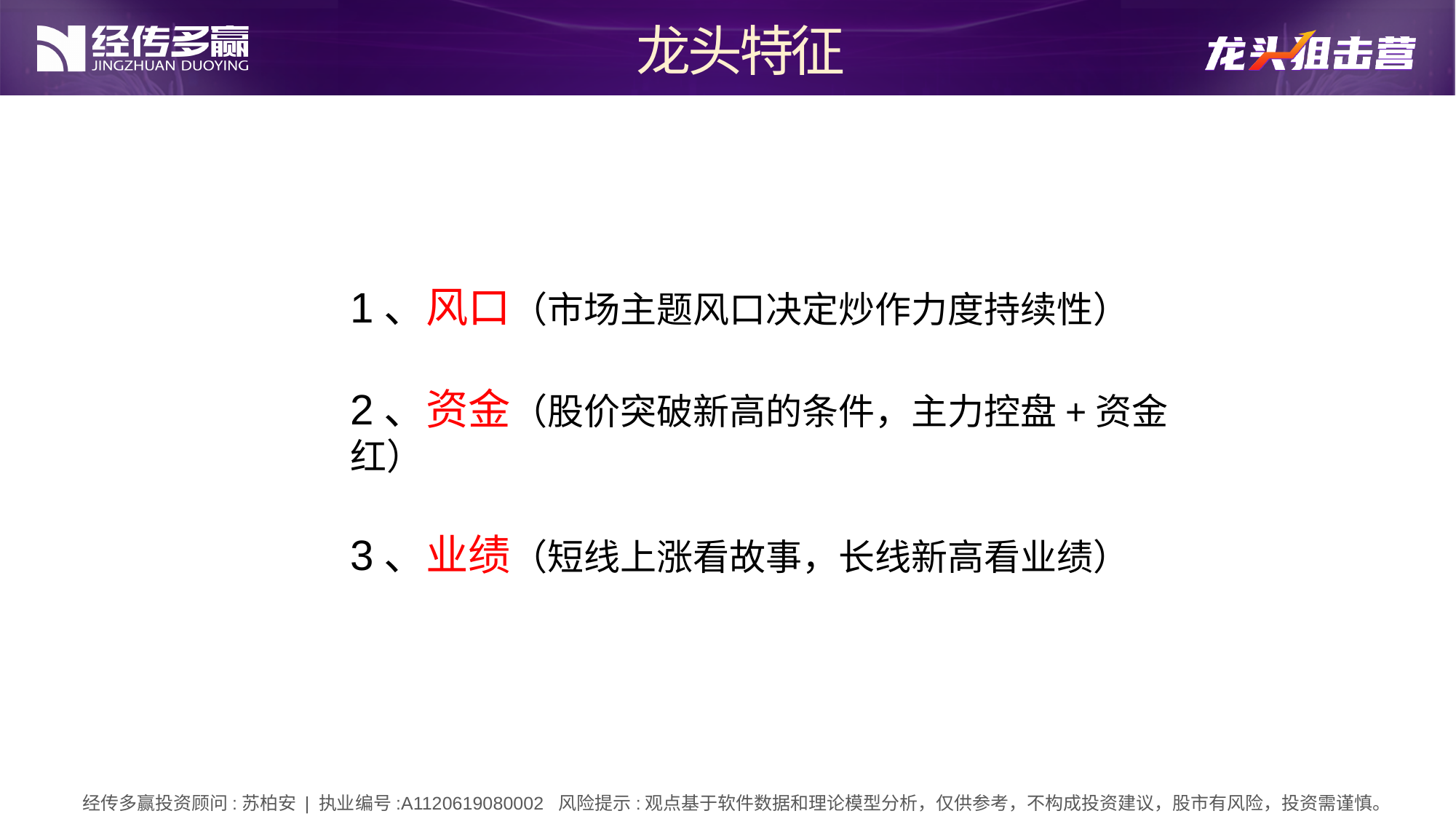

龙头特征
1、风口（市场主题风口决定炒作力度持续性）

2、资金（股价突破新高的条件，主力控盘+资金红）

3、业绩（短线上涨看故事，长线新高看业绩）